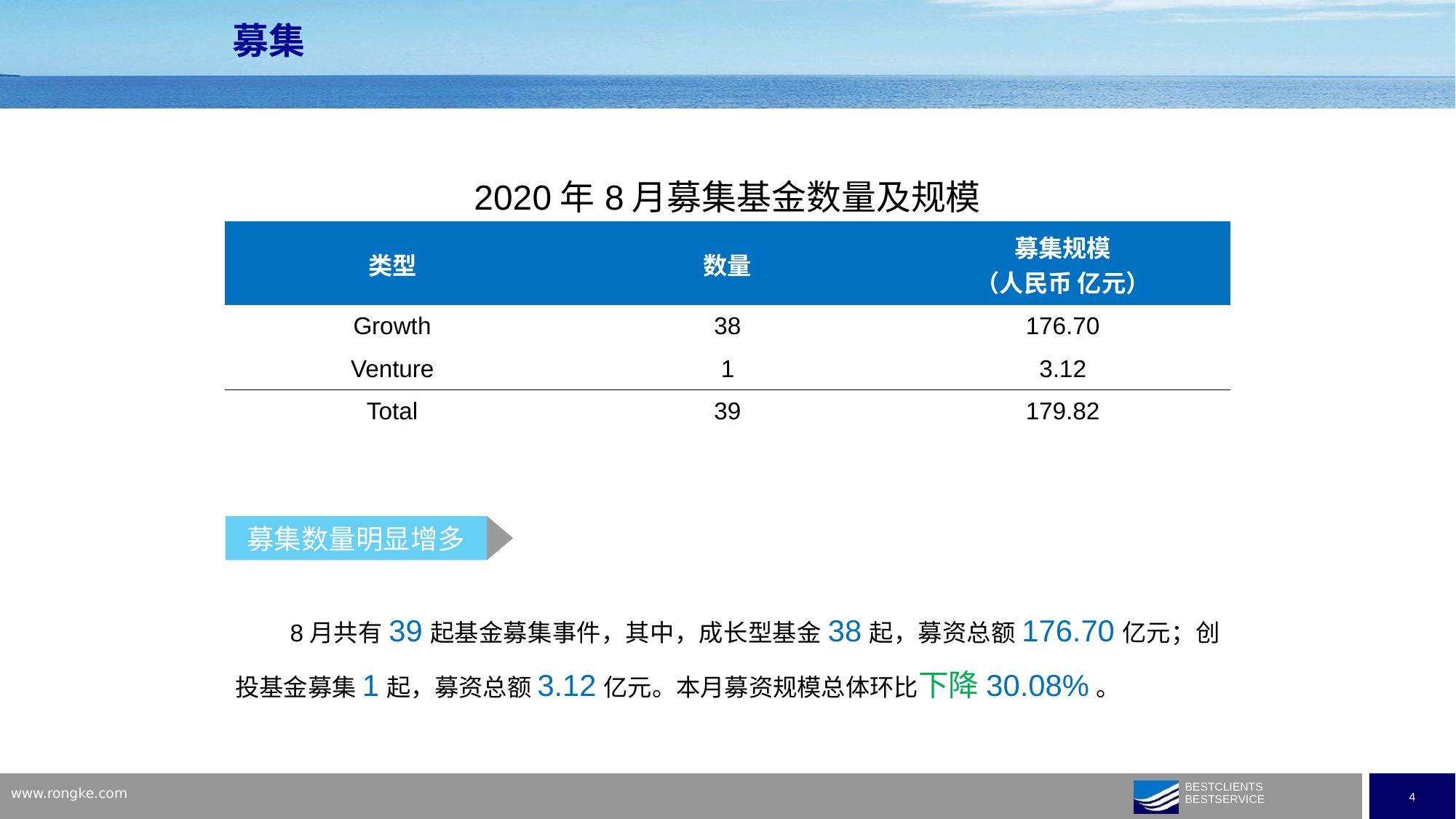

募集
| 2020年8月募集基金数量及规模 |  |  |
| --- | --- | --- |
| 类型 | 数量 | 募集规模 （人民币 亿元） |
| Growth | 38 | 176.70 |
| Venture | 1 | 3.12 |
| Total | 39 | 179.82 |
募集数量明显增多

8月共有39起基金募集事件，其中，成长型基金38起，募资总额176.70亿元；创投基金募集1起，募资总额3.12亿元。本月募资规模总体环比下降30.08%。